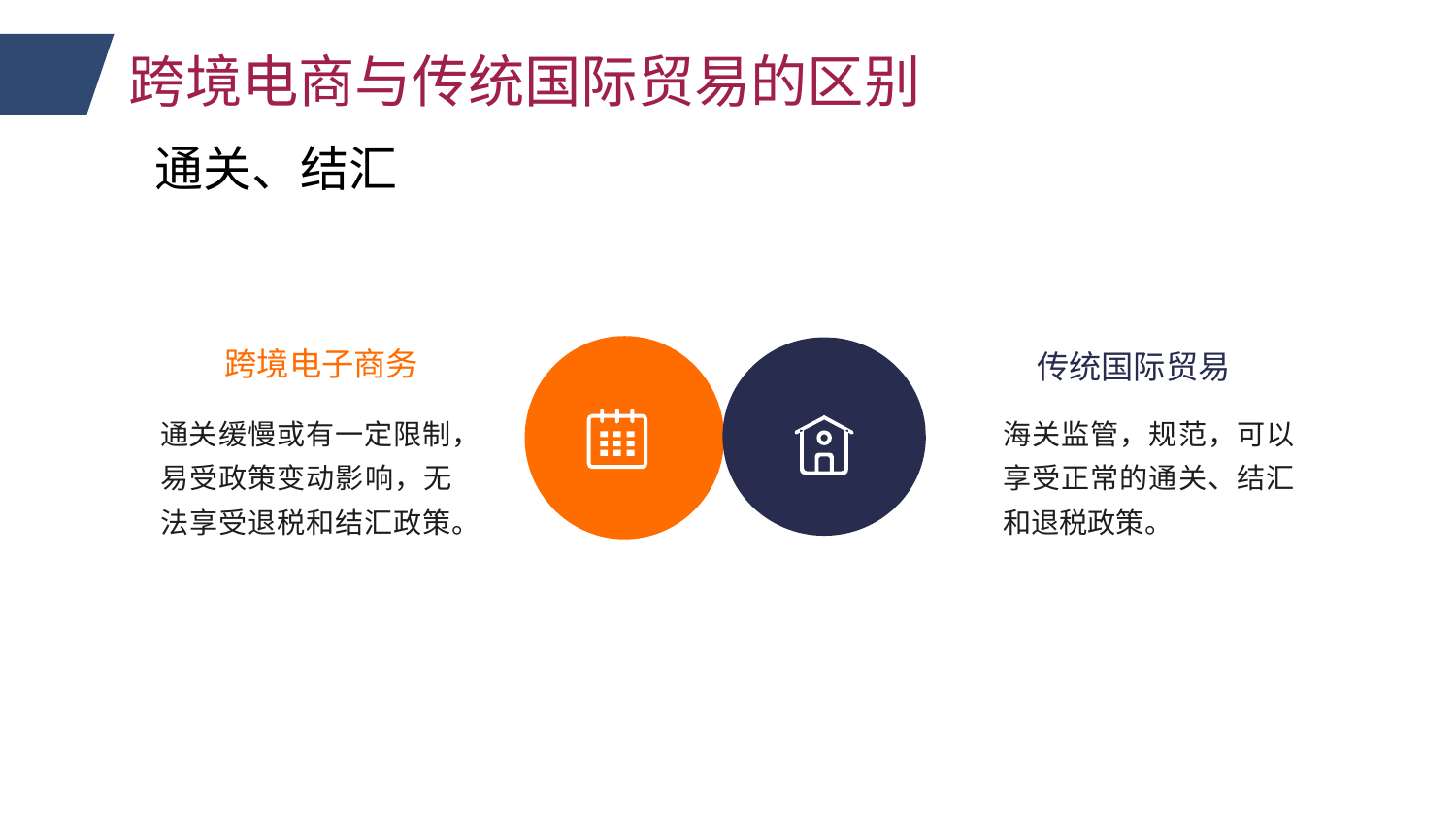

跨境电商与传统国际贸易的区别
通关、结汇

跨境电子商务

传统国际贸易
通关缓慢或有一定限制，易受政策变动影响，无法享受退税和结汇政策。
海关监管，规范，可以享受正常的通关、结汇和退税政策。